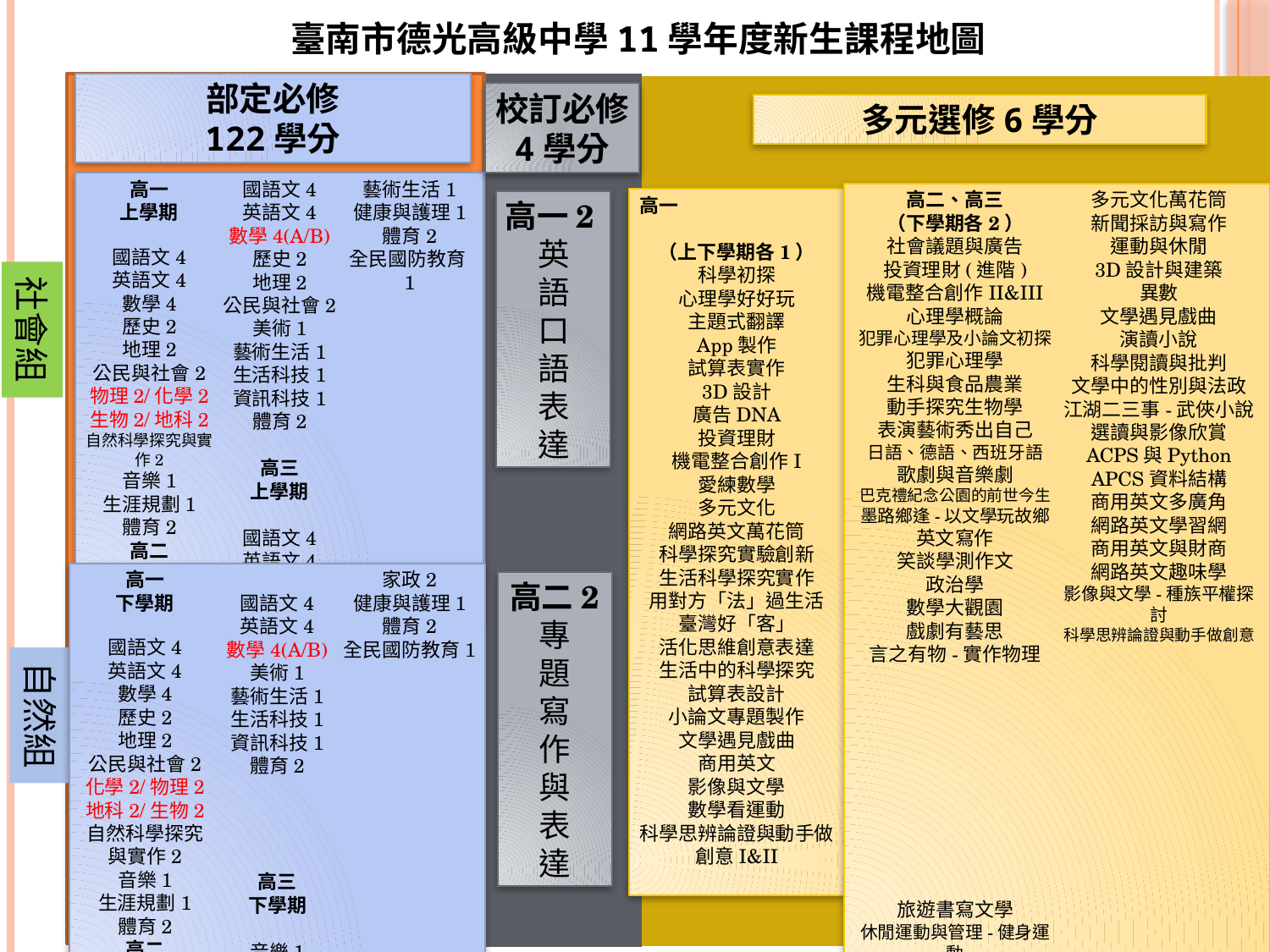

臺南市德光高級中學11學年度新生課程地圖

部定必修
122學分

校訂必修
4學分
多元選修6學分
高一
上學期

國語文4
英語文4
數學4
歷史2
地理2
公民與社會2
物理2/化學2
生物2/地科2
自然科學探究與實作2
音樂1
生涯規劃1
體育2
高二
上學期

國語文4
英語文4
數學4(A/B)
歷史2
地理2
公民與社會2
美術1
藝術生活1
生活科技1
資訊科技1
體育2

高三
上學期

國語文4
英語文4
音樂1
藝術生活1
健康與護理1
體育2
全民國防教育1

高二、高三
（下學期各2）
社會議題與廣告
投資理財(進階)
機電整合創作II&III
心理學概論
犯罪心理學及小論文初探
犯罪心理學
生科與食品農業
動手探究生物學
表演藝術秀出自己
日語、德語、西班牙語
歌劇與音樂劇
巴克禮紀念公園的前世今生
墨路鄉逢-以文學玩故鄉
英文寫作
笑談學測作文
政治學
數學大觀園
戲劇有藝思
言之有物-實作物理

旅遊書寫文學
休閒運動與管理-健身運動
多元文化萬花筒
新聞採訪與寫作
運動與休閒
3D設計與建築
異數
文學遇見戲曲
演讀小說
科學閱讀與批判
文學中的性別與法政
江湖二三事-武俠小說選讀與影像欣賞
ACPS與Python
APCS資料結構
商用英文多廣角
網路英文學習網
商用英文與財商
網路英文趣味學
影像與文學-種族平權探討
科學思辨論證與動手做創意

高一
（上下學期各1）
科學初探
心理學好好玩
主題式翻譯
App製作
試算表實作
3D設計
廣告DNA
投資理財
機電整合創作I
愛練數學
多元文化
網路英文萬花筒
科學探究實驗創新
生活科學探究實作
用對方「法」過生活
臺灣好「客」
活化思維創意表達
生活中的科學探究
試算表設計
小論文專題製作
文學遇見戲曲
商用英文
影像與文學
數學看運動
科學思辨論證與動手做創意I&II

高一2英
語
口
語
表
達
社會組
高一
下學期

國語文4
英語文4
數學4
歷史2
地理2
公民與社會2
化學2/物理2
地科2/生物2
自然科學探究與實作2
音樂1
生涯規劃1
體育2
高二
下學期

國語文4
英語文4
數學4(A/B)
美術1
藝術生活1
生活科技1
資訊科技1
體育2

高三
下學期

音樂1
藝術生活1
家政2
健康與護理1
體育2
全民國防教育1
高二2
專
題
寫
作
與
表
達
自然組